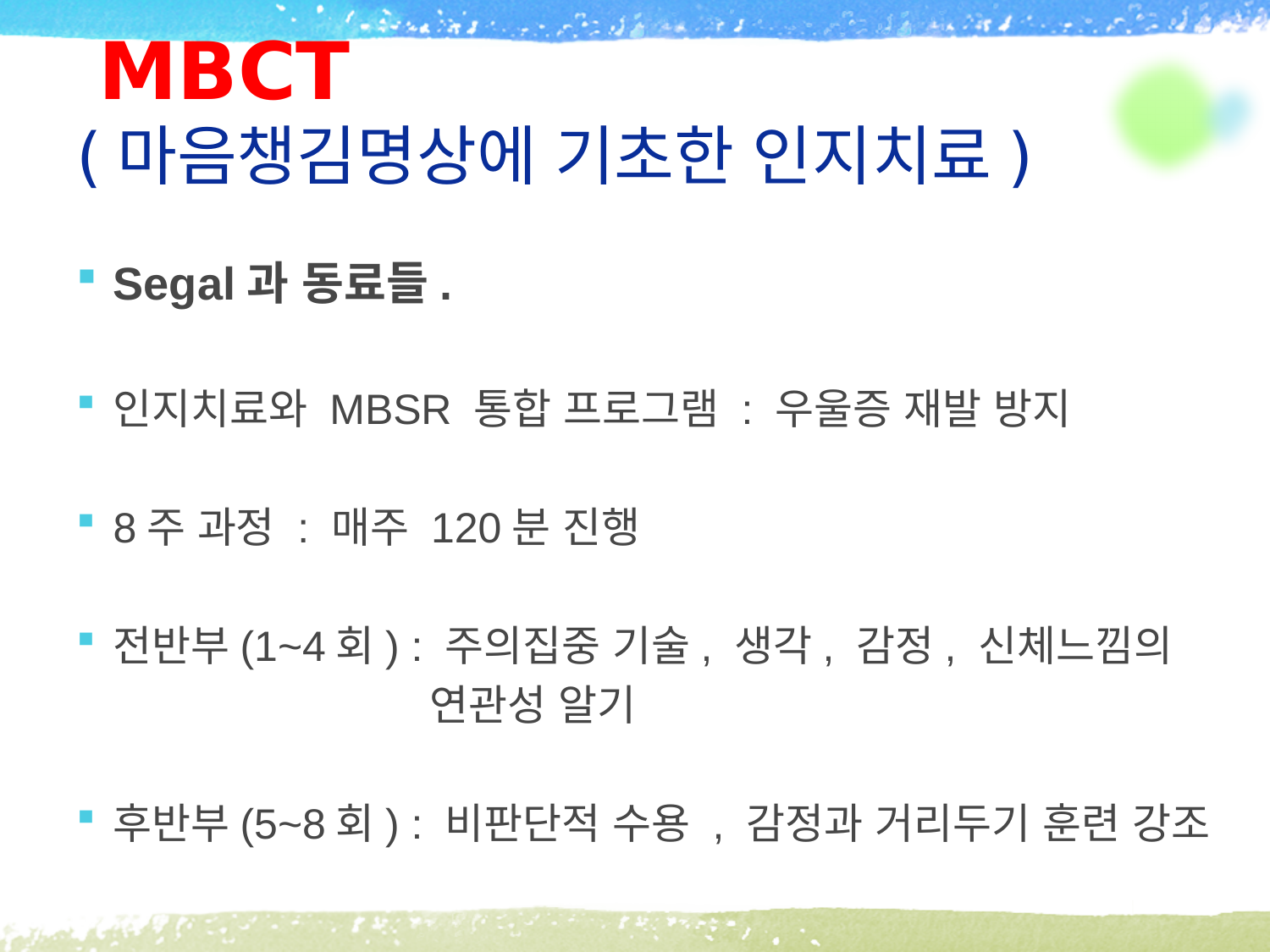

# MBCT
(마음챙김명상에 기초한 인지치료)

Segal과 동료들.

인지치료와 MBSR 통합 프로그램 : 우울증 재발 방지

8주 과정 : 매주 120분 진행

전반부(1~4회) : 주의집중 기술, 생각, 감정, 신체느낌의
                             연관성 알기

후반부(5~8회) : 비판단적 수용 , 감정과 거리두기 훈련 강조